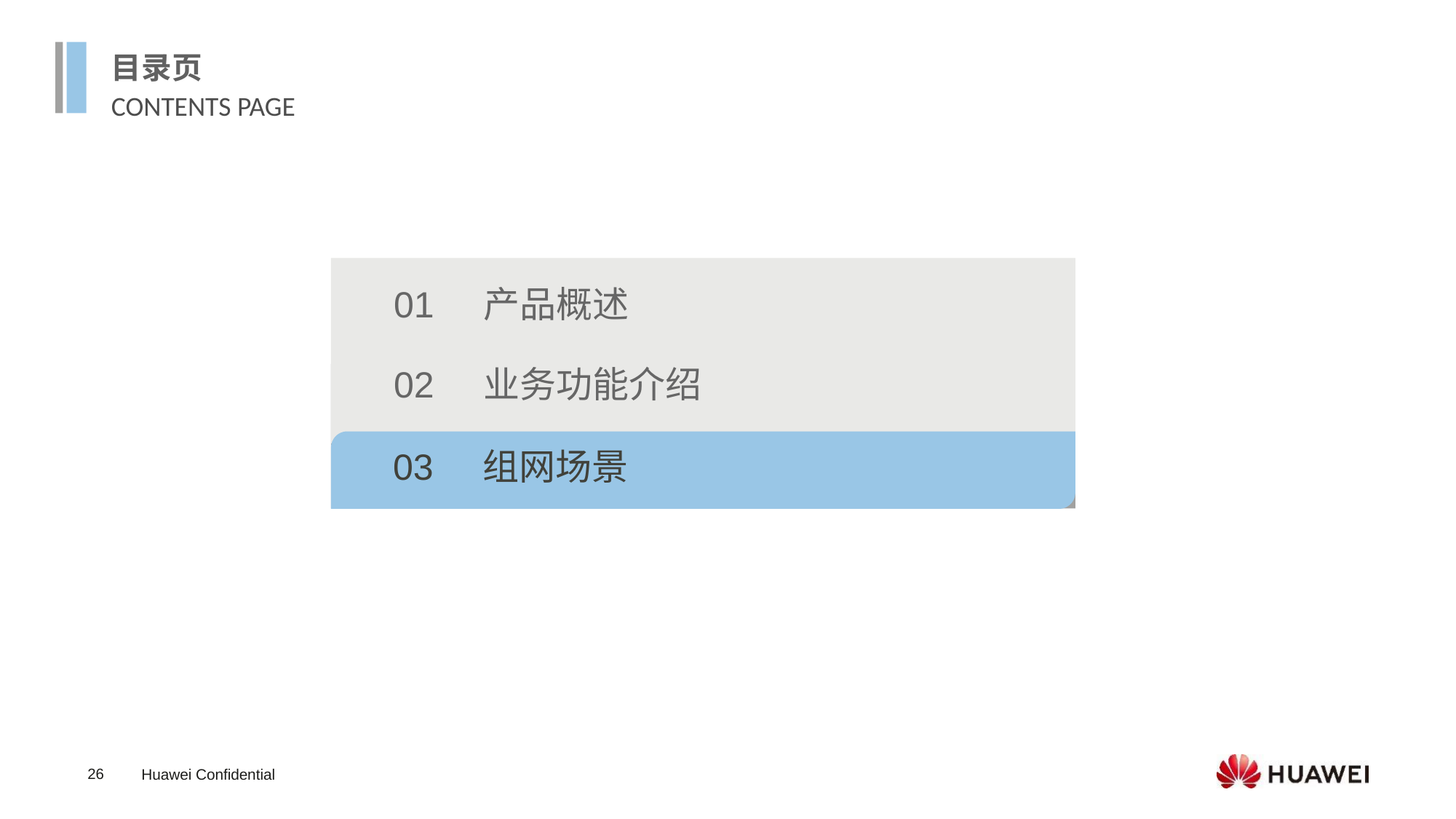

目录页
CONTENTS PAGE

01    产品概述
02    业务功能介绍
03    组网场景